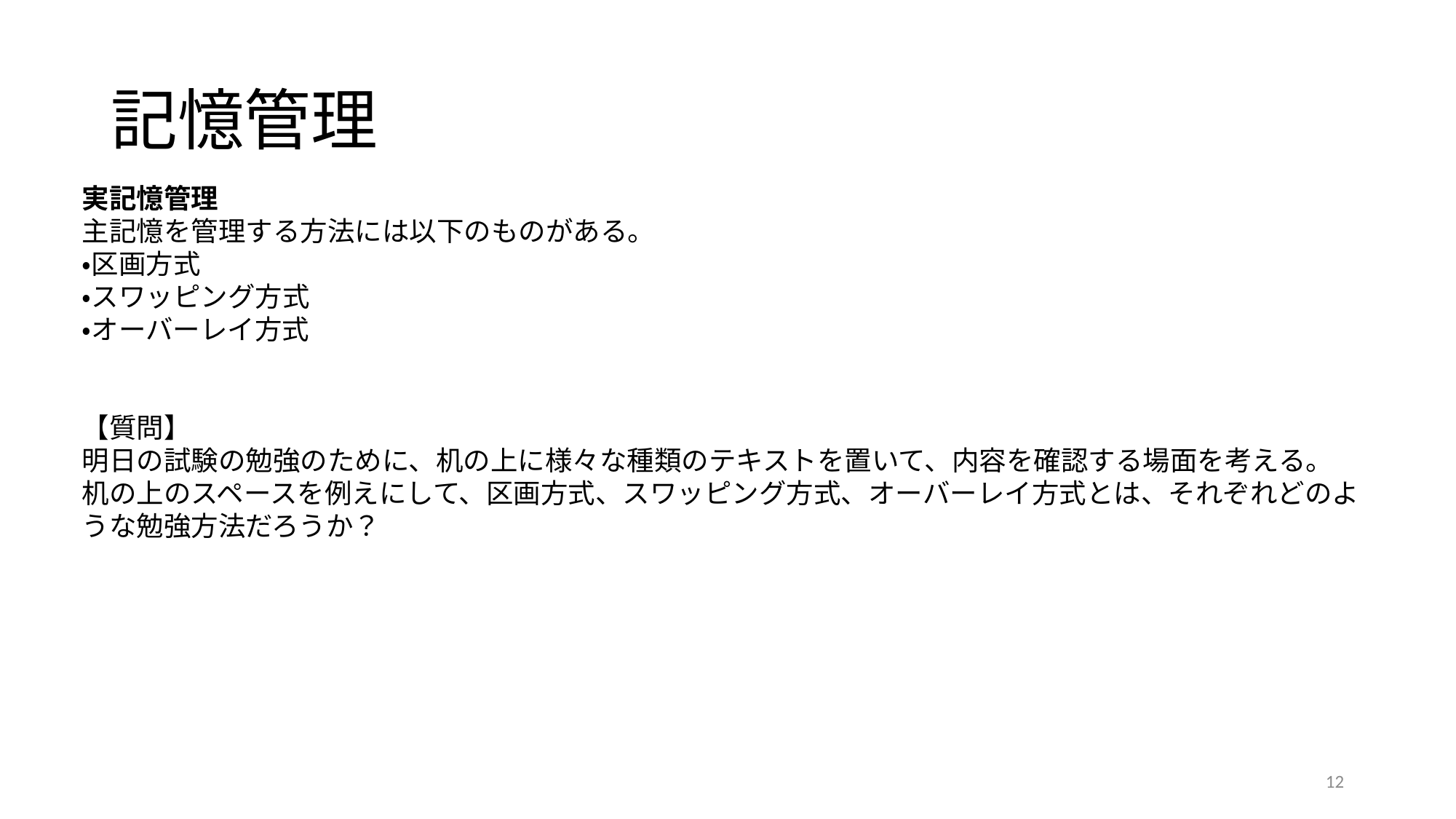

# 記憶管理
実記憶管理
主記憶を管理する方法には以下のものがある。
・区画方式
・スワッピング方式
・オーバーレイ方式

【質問】
明日の試験の勉強のために、机の上に様々な種類のテキストを置いて、内容を確認する場面を考える。
机の上のスペースを例えにして、区画方式、スワッピング方式、オーバーレイ方式とは、それぞれどのような勉強方法だろうか？

12